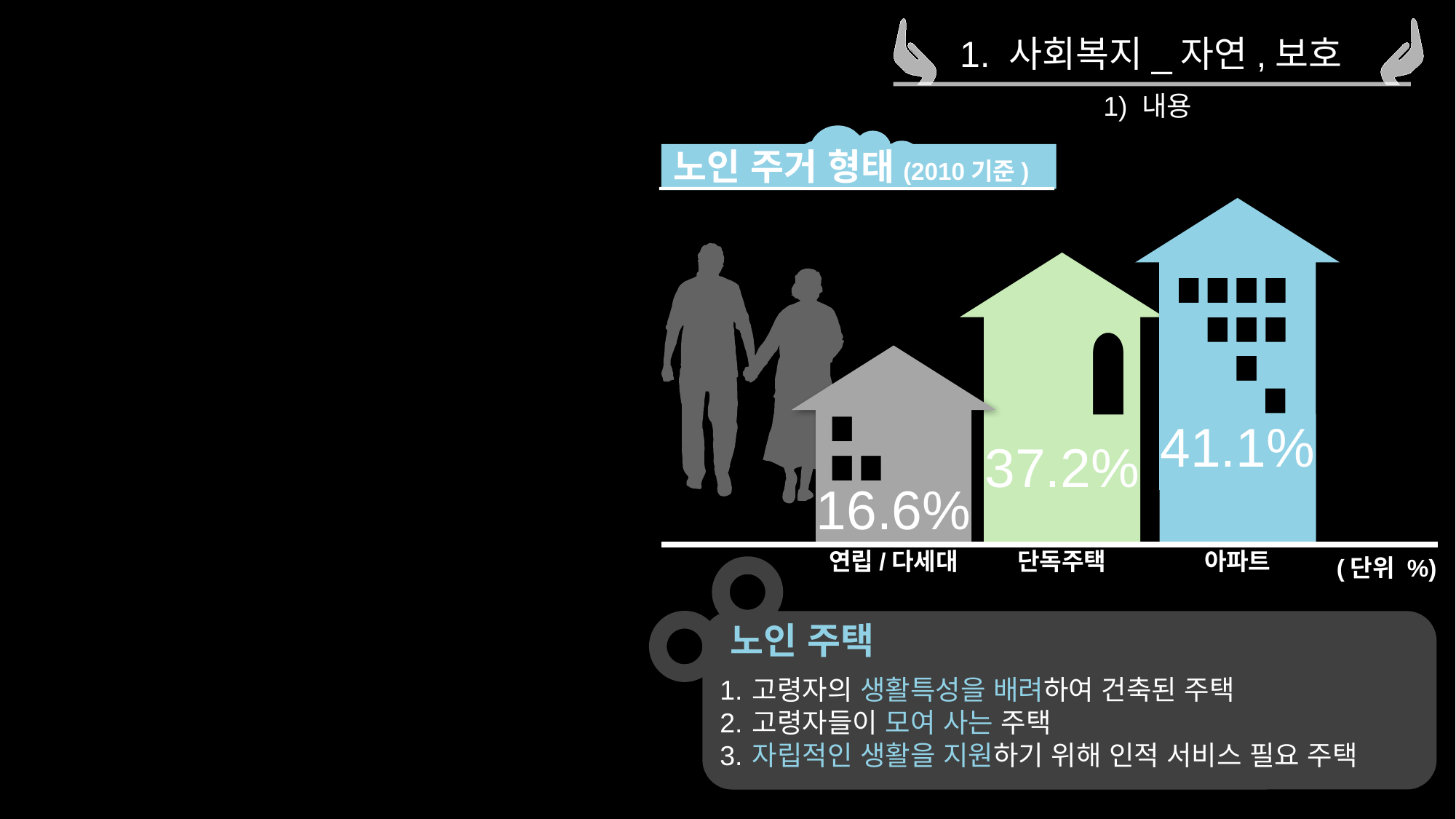

1. 사회복지_자연,보호
1) 내용

노인 주거 형태(2010기준)

41.1%

37.2%

16.6%
연립/다세대
단독주택
아파트
(단위 %)

노인 주택
고령자의 생활특성을 배려하여 건축된 주택
고령자들이 모여 사는 주택
자립적인 생활을 지원하기 위해 인적 서비스 필요 주택